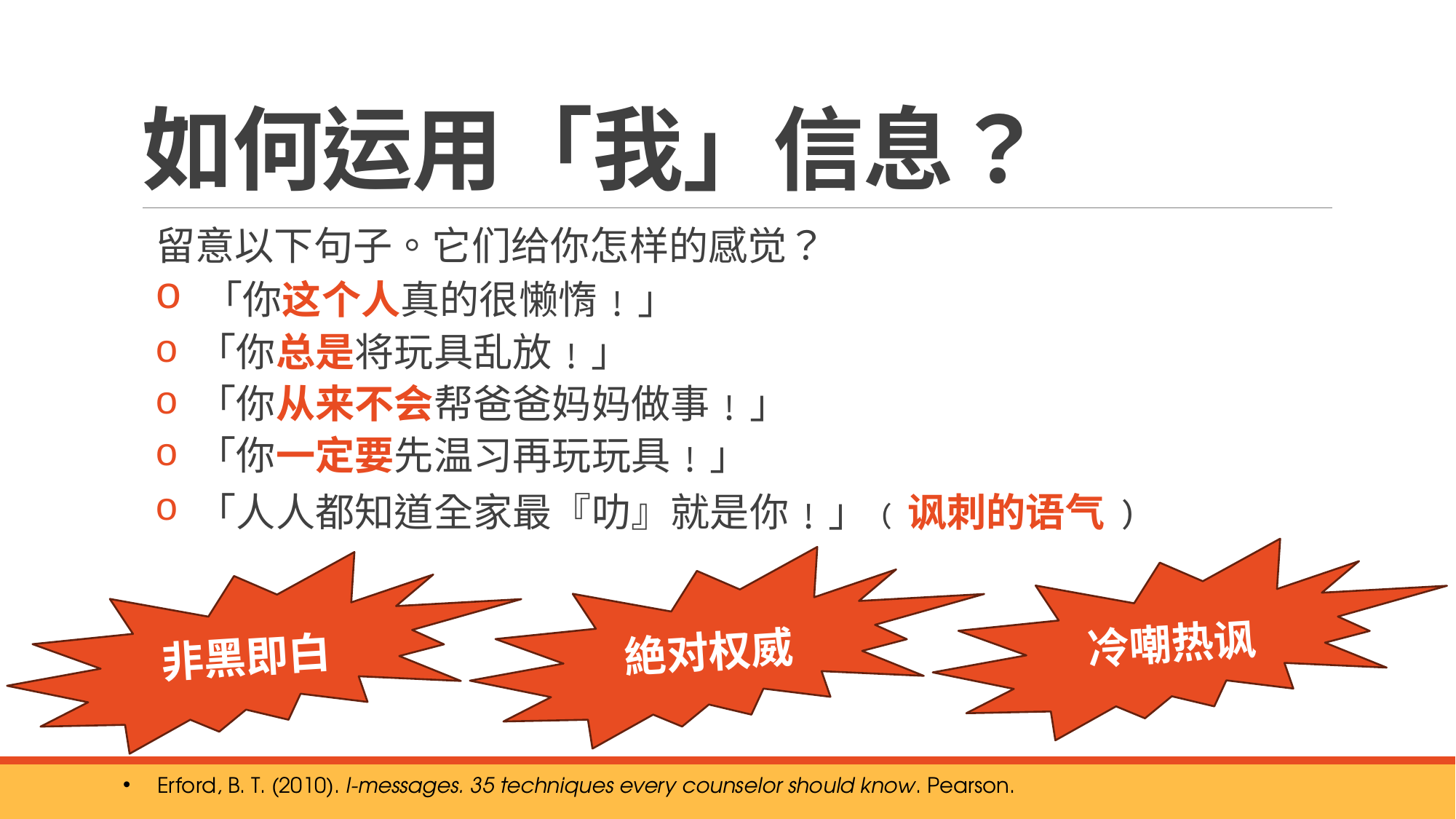

# 如何运用「我」信息？
 留意以下句子。它们给你怎样的感觉？
 「你这个人真的很懒惰﹗」
 「你总是将玩具乱放﹗」
 「你从来不会帮爸爸妈妈做事﹗」
 「你一定要先温习再玩玩具﹗」
 「人人都知道全家最『叻』就是你﹗」﹙讽刺的语气﹚
冷嘲热讽
絶对权威
非黑即白
Erford, B. T. (2010). I-messages. 35 techniques every counselor should know. Pearson.